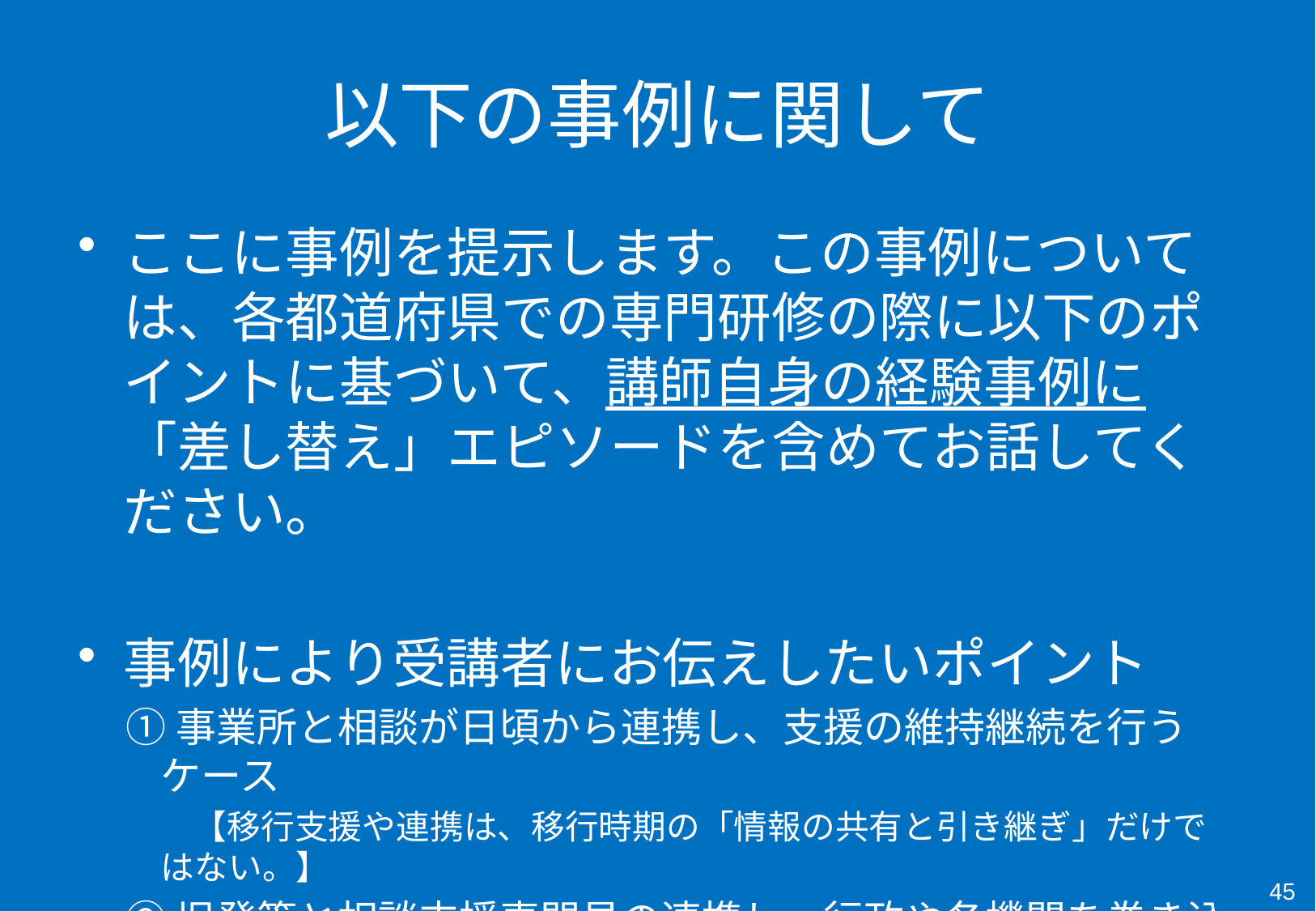

# 以下の事例に関して
ここに事例を提示します。この事例については、各都道府県での専門研修の際に以下のポイントに基づいて、講師自身の経験事例に「差し替え」エピソードを含めてお話してください。

事例により受講者にお伝えしたいポイント
①事業所と相談が日頃から連携し、支援の維持継続を行うケース
　　【移行支援や連携は、移行時期の「情報の共有と引き継ぎ」だけではない。】
②児発管と相談支援専門員の連携し、行政や各機関を巻き込んで支援にあたる
45